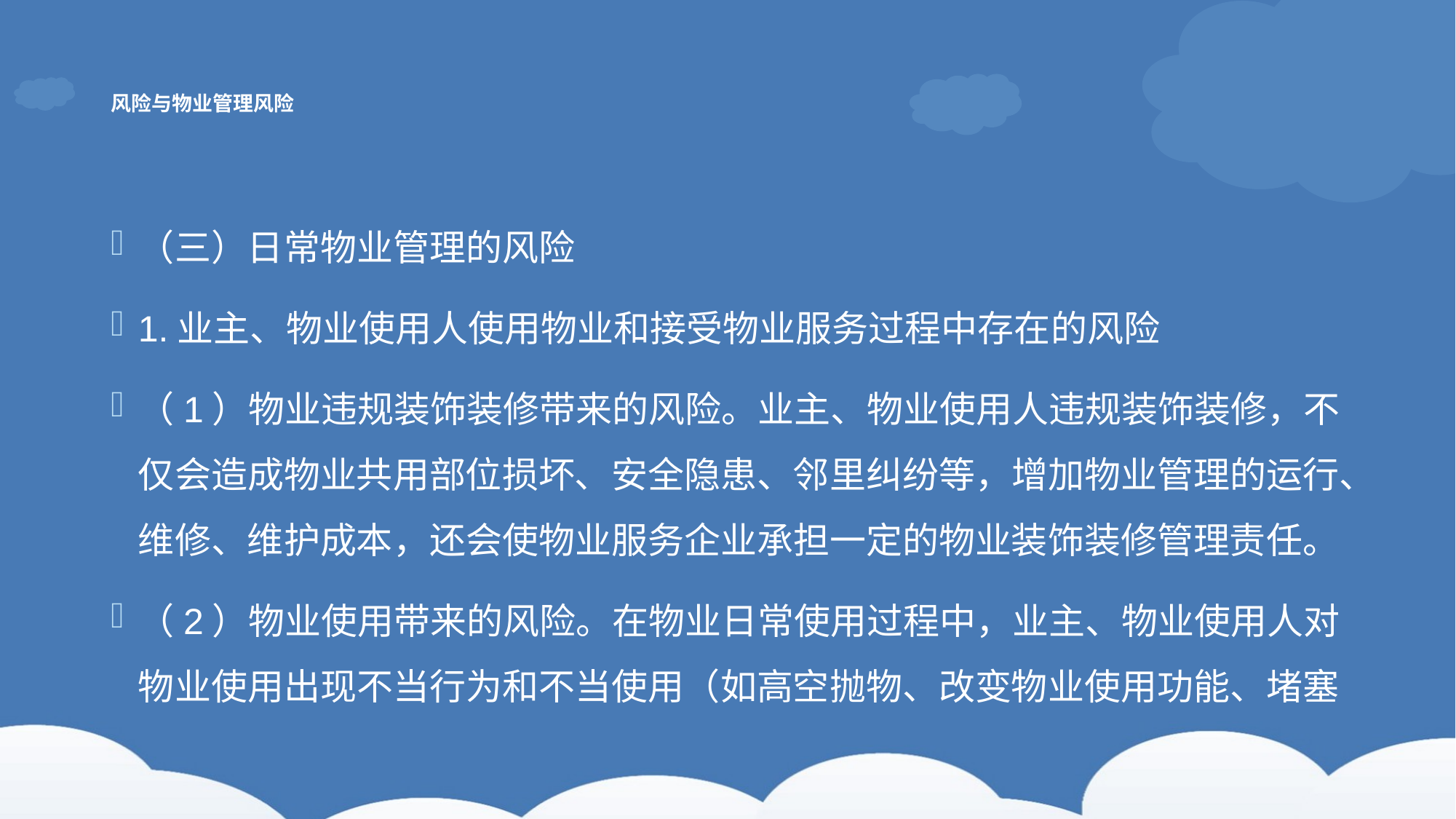

# 风险与物业管理风险
（三）日常物业管理的风险
1.业主、物业使用人使用物业和接受物业服务过程中存在的风险
（1）物业违规装饰装修带来的风险。业主、物业使用人违规装饰装修，不仅会造成物业共用部位损坏、安全隐患、邻里纠纷等，增加物业管理的运行、维修、维护成本，还会使物业服务企业承担一定的物业装饰装修管理责任。
（2）物业使用带来的风险。在物业日常使用过程中，业主、物业使用人对物业使用出现不当行为和不当使用（如高空抛物、改变物业使用功能、堵塞